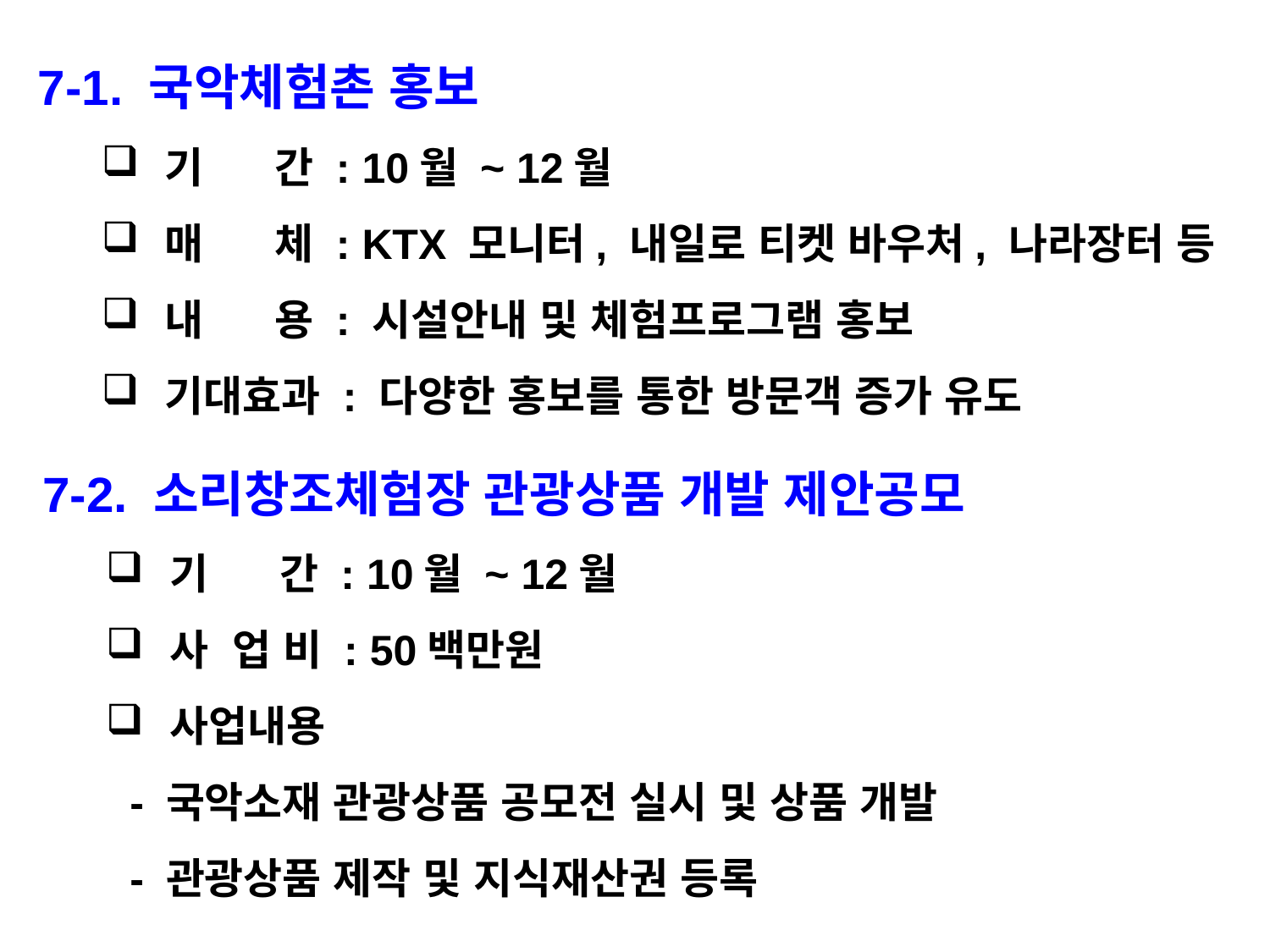

7-1. 국악체험촌 홍보
기      간 : 10월 ~ 12월
매      체 : KTX 모니터, 내일로 티켓 바우처, 나라장터 등
내      용 : 시설안내 및 체험프로그램 홍보
기대효과 : 다양한 홍보를 통한 방문객 증가 유도

7-2. 소리창조체험장 관광상품 개발 제안공모
기      간 : 10월 ~ 12월
사  업 비 : 50백만원
사업내용
  - 국악소재 관광상품 공모전 실시 및 상품 개발
  - 관광상품 제작 및 지식재산권 등록